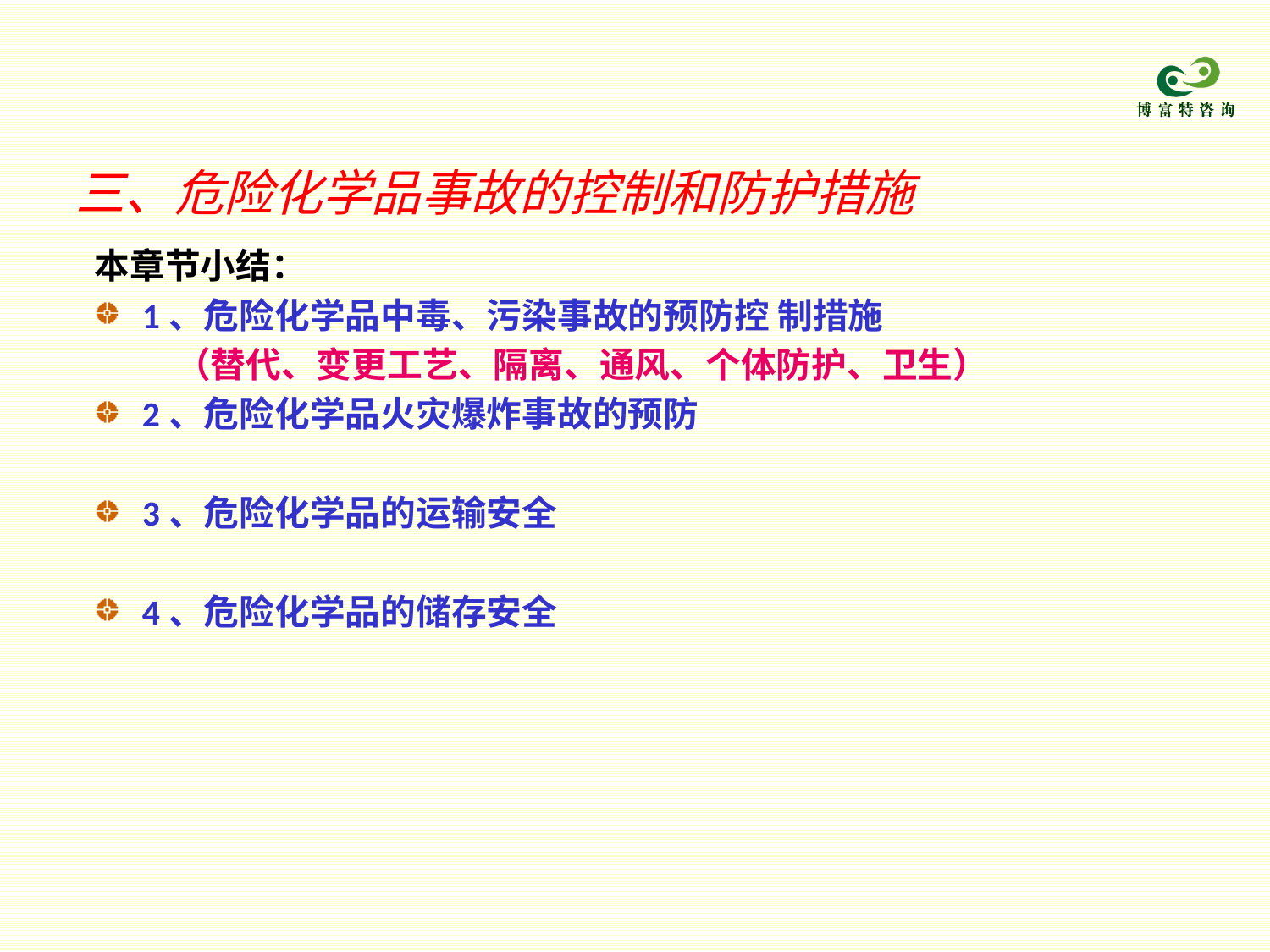

三、危险化学品事故的控制和防护措施
本章节小结：
1、危险化学品中毒、污染事故的预防控 制措施
         （替代、变更工艺、隔离、通风、个体防护、卫生）
2、危险化学品火灾爆炸事故的预防

3、危险化学品的运输安全

4、危险化学品的储存安全